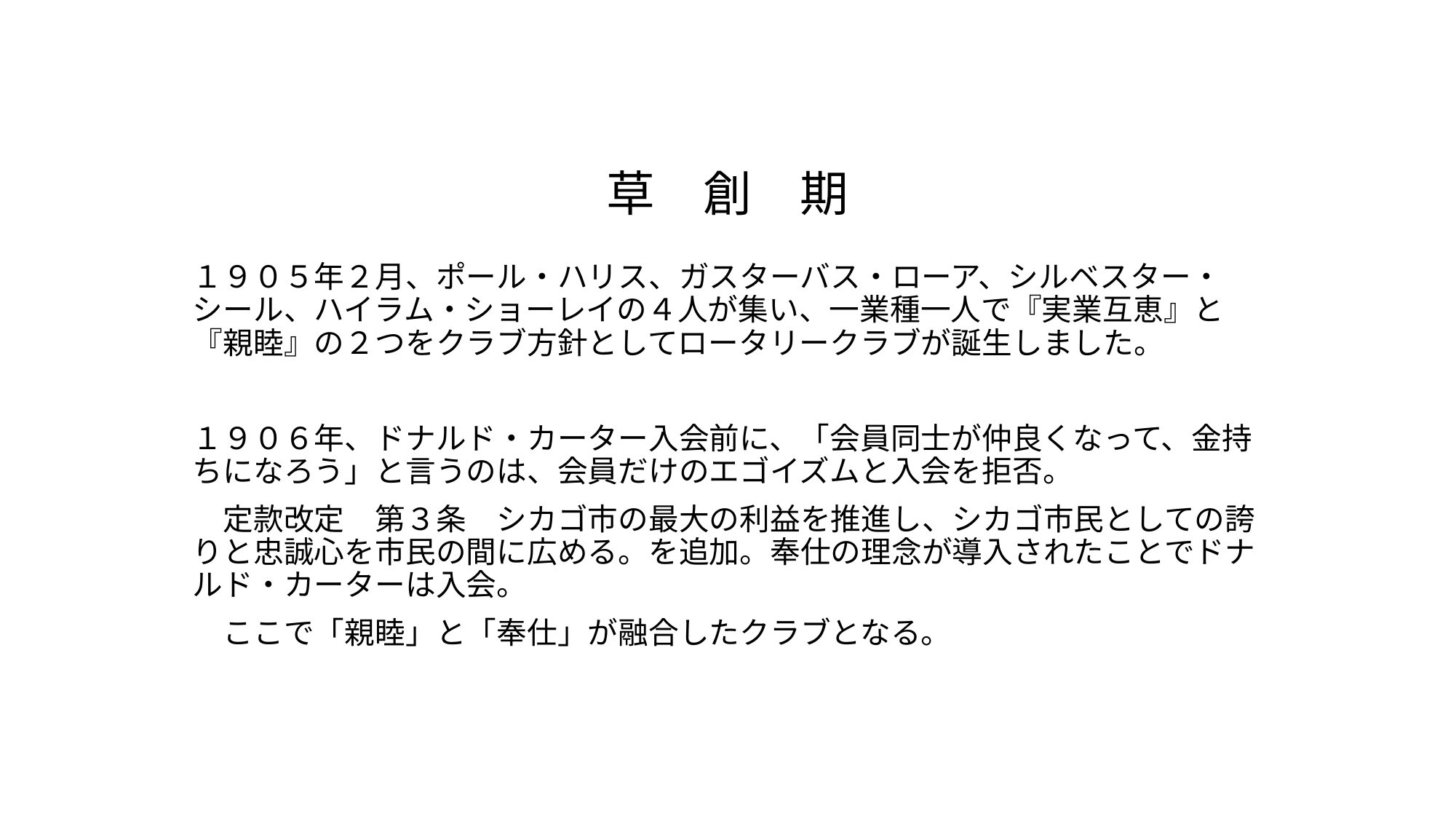

# 草　創　期
１９０５年２月、ポール・ハリス、ガスターバス・ローア、シルベスター・シール、ハイラム・ショーレイの４人が集い、一業種一人で『実業互恵』と『親睦』の２つをクラブ方針としてロータリークラブが誕生しました。

１９０６年、ドナルド・カーター入会前に、「会員同士が仲良くなって、金持ちになろう」と言うのは、会員だけのエゴイズムと入会を拒否。
　定款改定　第３条　シカゴ市の最大の利益を推進し、シカゴ市民としての誇りと忠誠心を市民の間に広める。を追加。奉仕の理念が導入されたことでドナルド・カーターは入会。
　ここで「親睦」と「奉仕」が融合したクラブとなる。